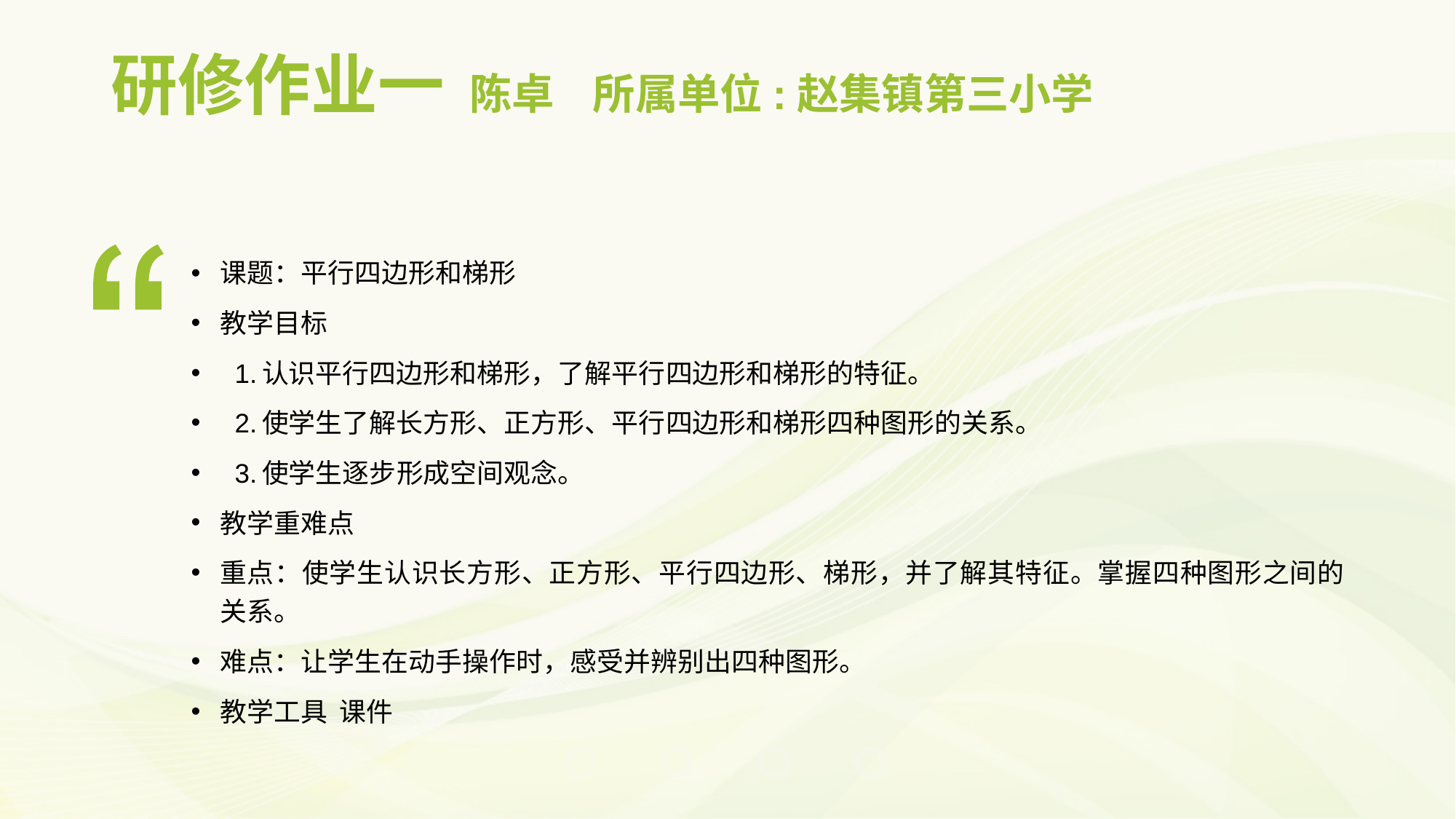

# 研修作业一  陈卓    所属单位:赵集镇第三小学

课题：平行四边形和梯形
教学目标
  1.认识平行四边形和梯形，了解平行四边形和梯形的特征。
  2.使学生了解长方形、正方形、平行四边形和梯形四种图形的关系。
  3.使学生逐步形成空间观念。
教学重难点
重点：使学生认识长方形、正方形、平行四边形、梯形，并了解其特征。掌握四种图形之间的关系。
难点：让学生在动手操作时，感受并辨别出四种图形。
教学工具  课件